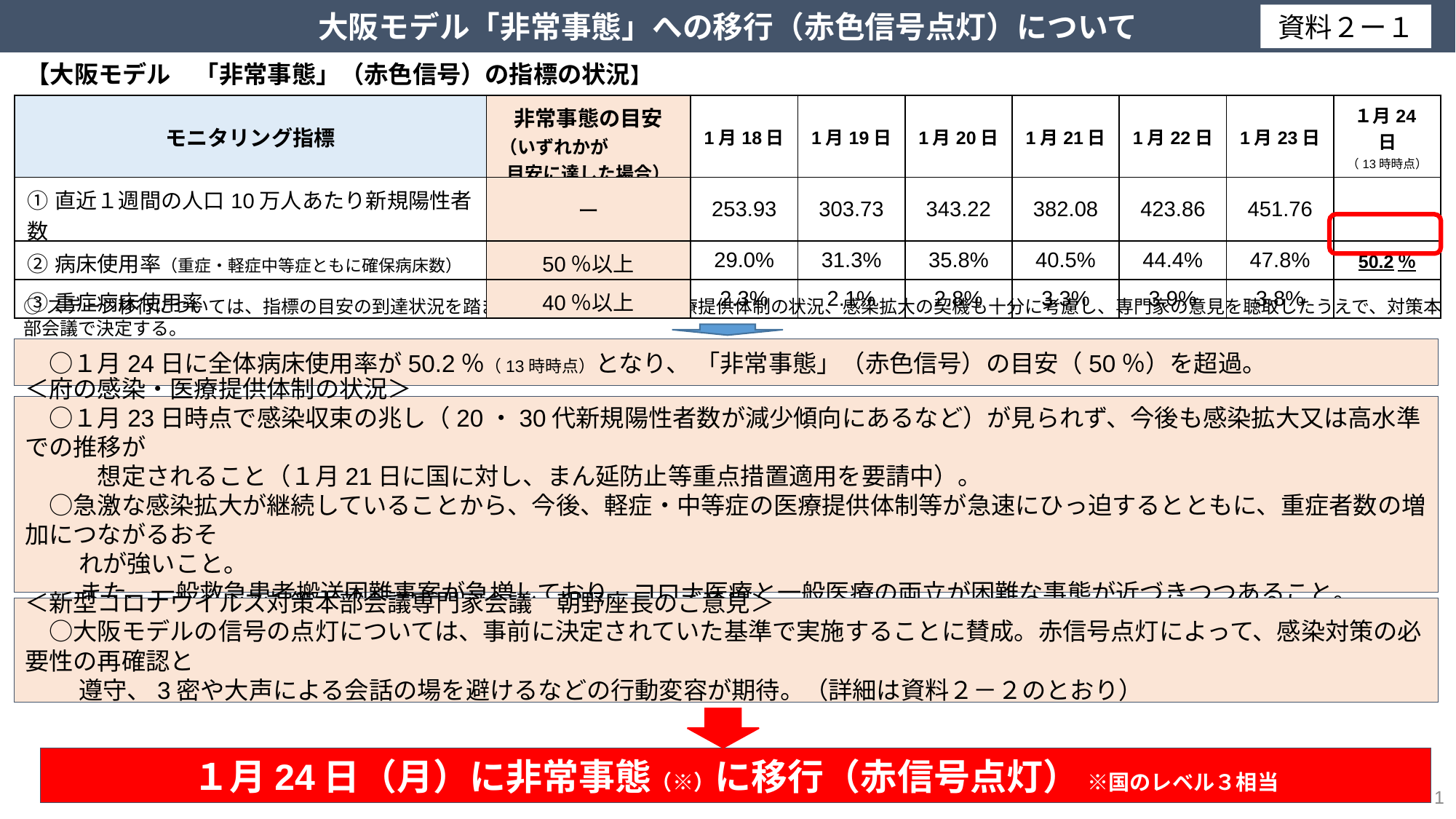

大阪モデル「非常事態」への移行（赤色信号点灯）について
資料２ー１
【大阪モデル　「非常事態」（赤色信号）の指標の状況】
| モニタリング指標 | 非常事態の目安 （いずれかが 目安に達した場合） | 1月18日 | 1月19日 | 1月20日 | 1月21日 | 1月22日 | 1月23日 | １月24日 （13時時点） |
| --- | --- | --- | --- | --- | --- | --- | --- | --- |
| ①直近１週間の人口10万人あたり新規陽性者数 | ー | 253.93 | 303.73 | 343.22 | 382.08 | 423.86 | 451.76 |  |
| ②病床使用率（重症・軽症中等症ともに確保病床数） | 50％以上 | 29.0% | 31.3% | 35.8% | 40.5% | 44.4% | 47.8% | 50.2％ |
| ③重症病床使用率 | 40％以上 | 2.3% | 2.1% | 2.8% | 3.3% | 3.9% | 3.8% |  |

○ステージ移行については、指標の目安の到達状況を踏まえつつ、感染状況や医療提供体制の状況、感染拡大の契機も十分に考慮し、専門家の意見を聴取したうえで、対策本部会議で決定する。

　○１月24日に全体病床使用率が50.2％（13時時点）となり、 「非常事態」（赤色信号）の目安（50％）を超過。
＜府の感染・医療提供体制の状況＞
　○１月23日時点で感染収束の兆し（20・30代新規陽性者数が減少傾向にあるなど）が見られず、今後も感染拡大又は高水準での推移が
　　　想定されること（１月21日に国に対し、まん延防止等重点措置適用を要請中）。
　○急激な感染拡大が継続していることから、今後、軽症・中等症の医療提供体制等が急速にひっ迫するとともに、重症者数の増加につながるおそ
　　 れが強いこと。
　　 また、一般救急患者搬送困難事案が急増しており、コロナ医療と一般医療の両立が困難な事態が近づきつつあること。

＜新型コロナウイルス対策本部会議専門家会議　朝野座長のご意見＞
　○大阪モデルの信号の点灯については、事前に決定されていた基準で実施することに賛成。赤信号点灯によって、感染対策の必要性の再確認と
　　 遵守、3密や大声による会話の場を避けるなどの行動変容が期待。（詳細は資料２－２のとおり）

１月24日（月）に非常事態（※）に移行（赤信号点灯） ※国のレベル３相当
1